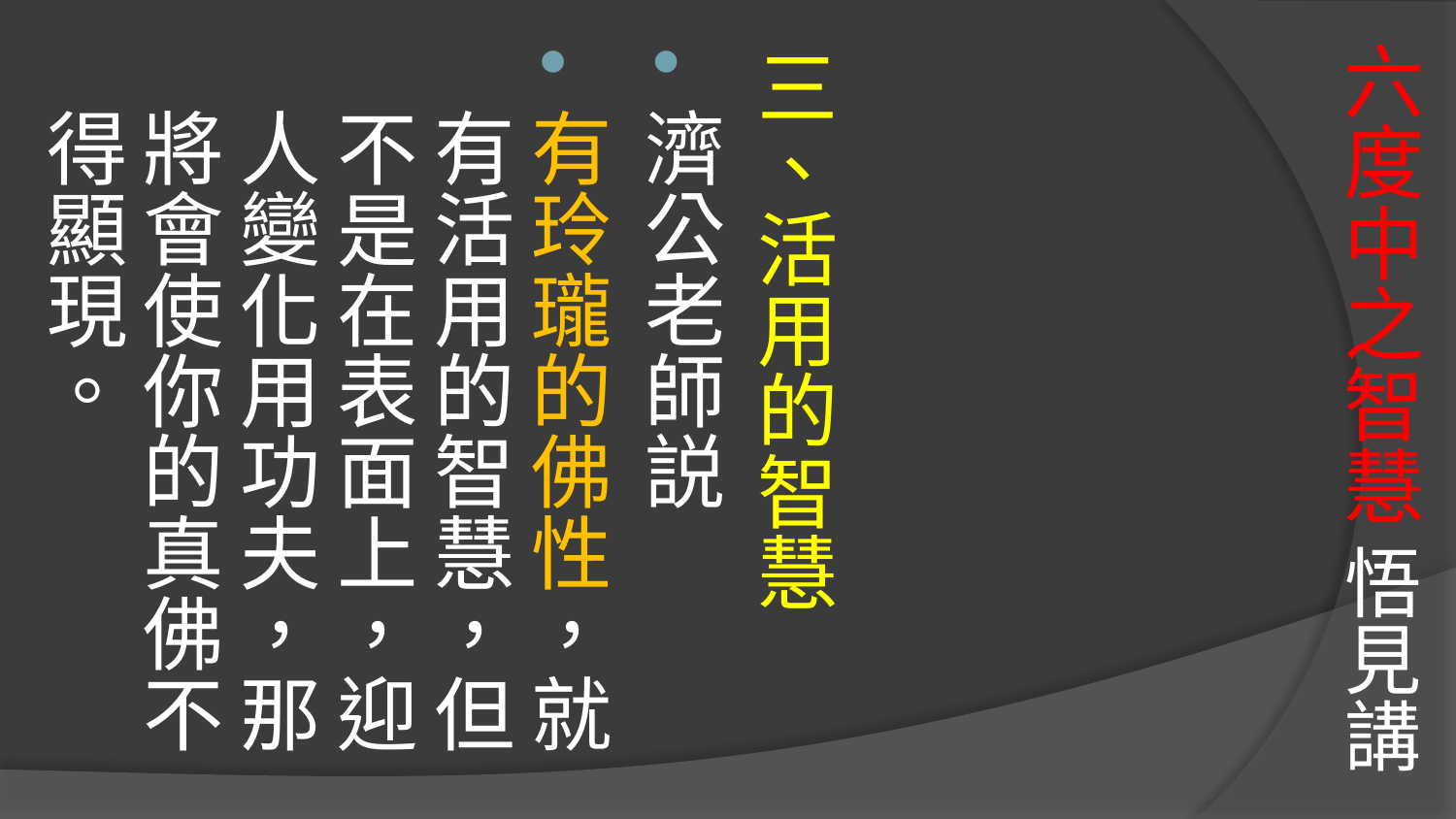

# 六度中之智慧 悟見講
三、活用的智慧
濟公老師説
有玲瓏的佛性，就有活用的智慧，但不是在表面上，迎人變化用功夫，那將會使你的真佛不得顯現。